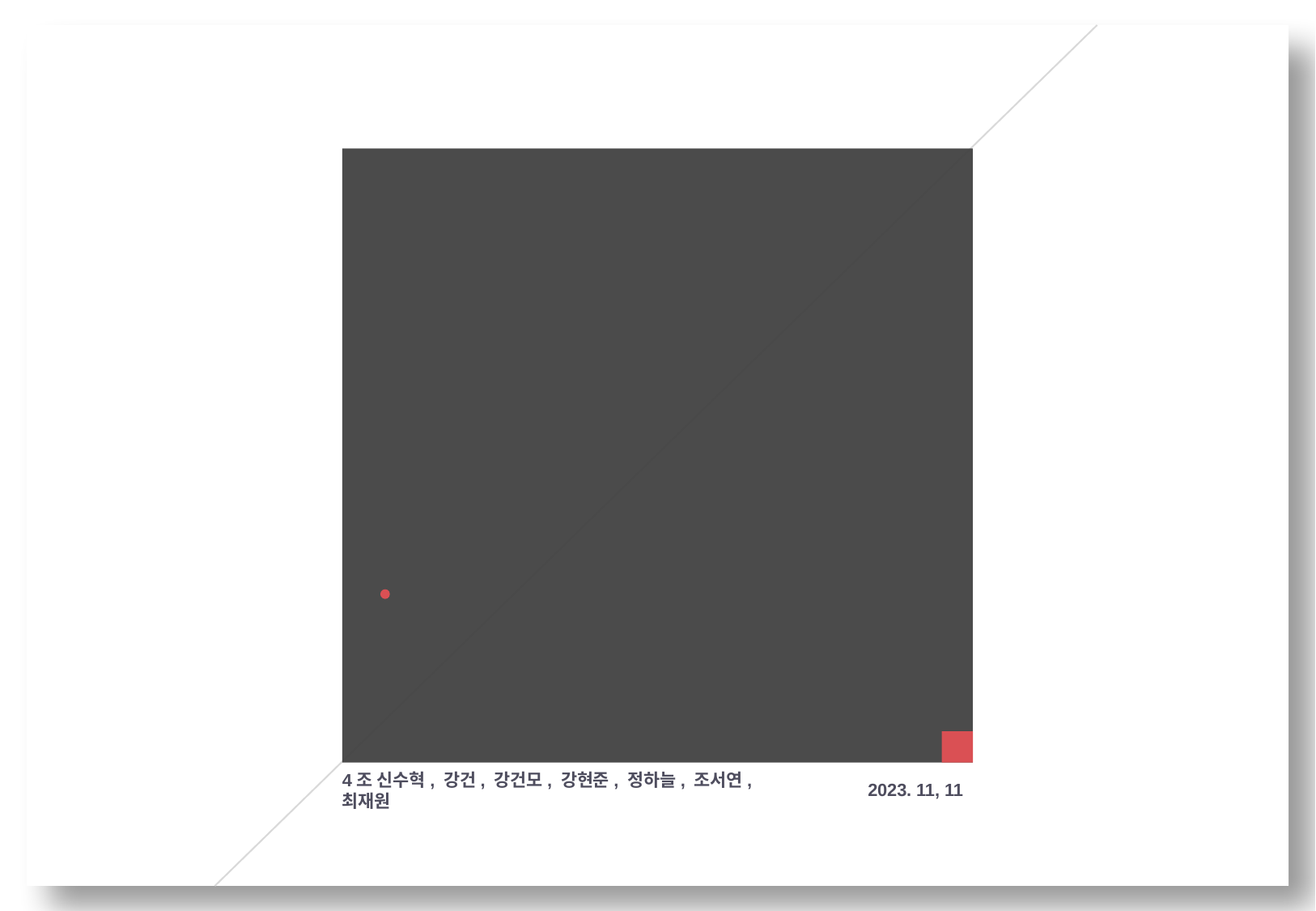

융합철학 워크숍
한국의 인종차별, 이대로 괜찮나?
한국 사회 곳곳에 퍼져 나가는 인종차별의 실태

4조 신수혁, 강건, 강건모, 강현준, 정하늘, 조서연, 최재원
2023. 11, 11